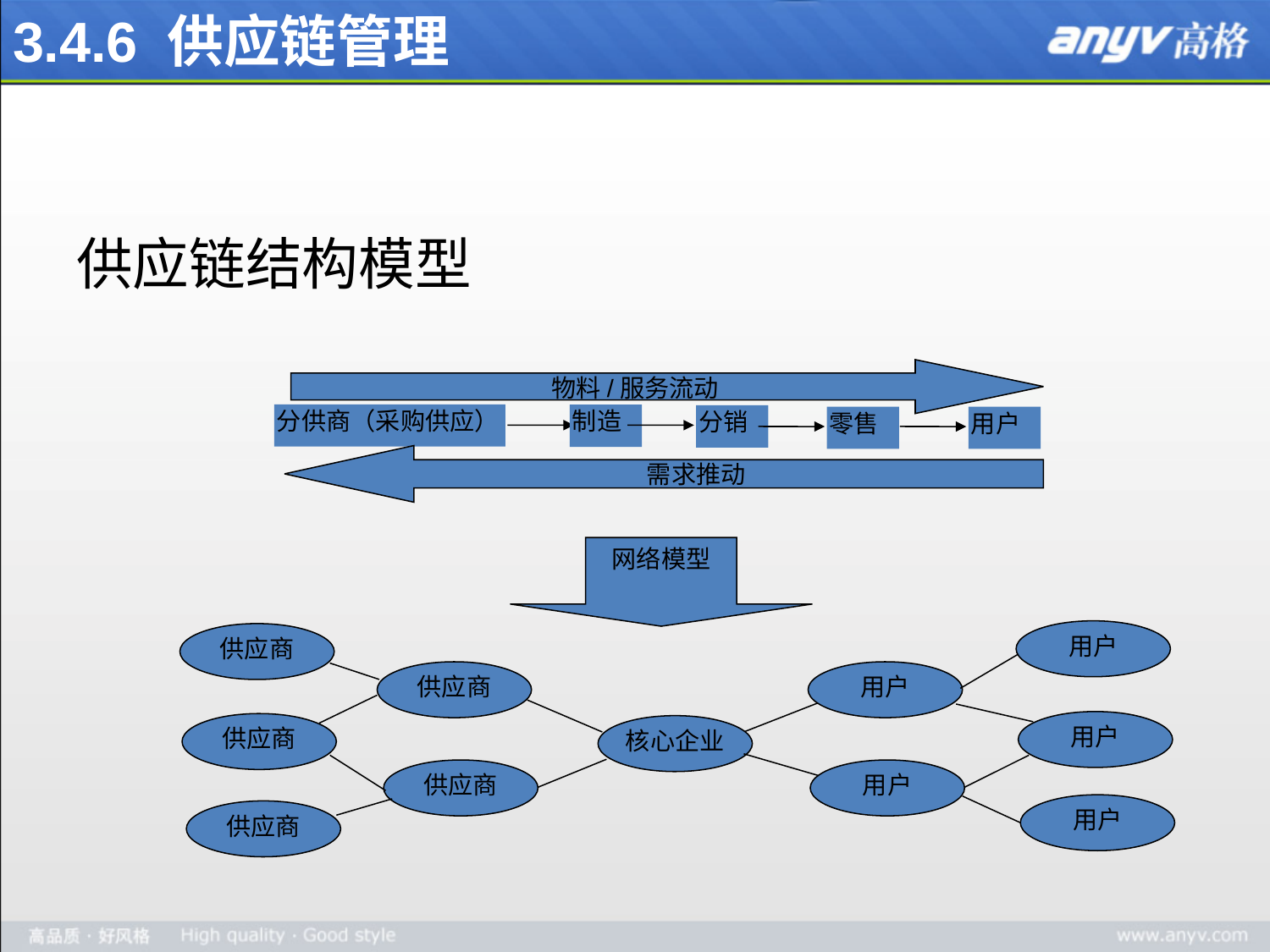

# 3.4.6 供应链管理
供应链结构模型
物料/服务流动
分供商（采购供应）
制造
分销
零售
用户

需求推动
网络模型
用户
供应商

供应商
用户

用户
供应商
核心企业

供应商
用户
用户

供应商